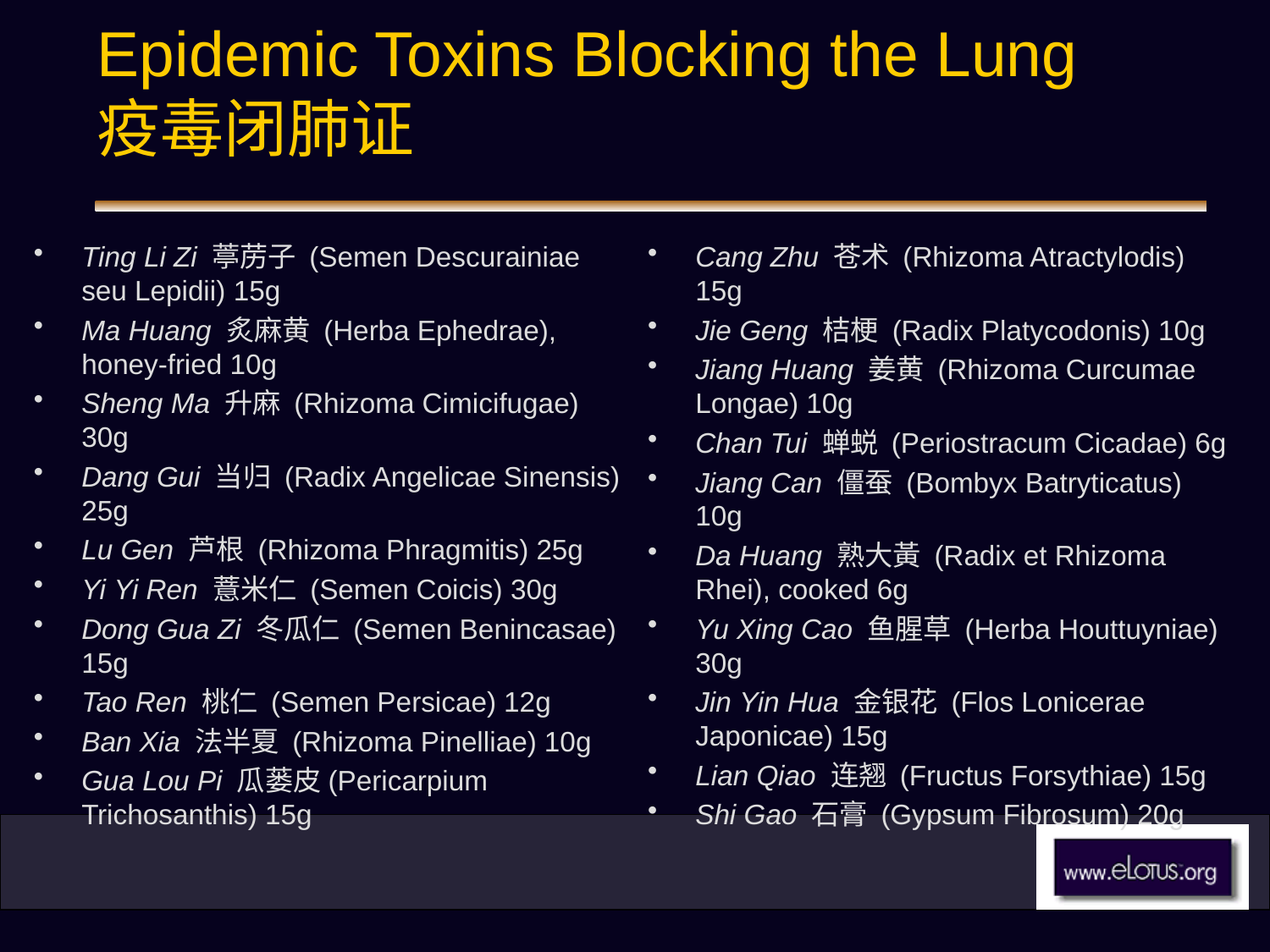

# Epidemic Toxins Blocking the Lung 疫毒闭肺证
Ting Li Zi 葶苈子 (Semen Descurainiae seu Lepidii) 15g
Ma Huang 炙麻黄 (Herba Ephedrae), honey-fried 10g
Sheng Ma 升麻 (Rhizoma Cimicifugae) 30g
Dang Gui 当归 (Radix Angelicae Sinensis) 25g
Lu Gen 芦根 (Rhizoma Phragmitis) 25g
Yi Yi Ren 薏米仁 (Semen Coicis) 30g
Dong Gua Zi 冬瓜仁 (Semen Benincasae) 15g
Tao Ren 桃仁 (Semen Persicae) 12g
Ban Xia 法半夏 (Rhizoma Pinelliae) 10g
Gua Lou Pi 瓜蒌皮(Pericarpium Trichosanthis) 15g

Cang Zhu 苍术 (Rhizoma Atractylodis) 15g
Jie Geng 桔梗 (Radix Platycodonis) 10g
Jiang Huang 姜黄 (Rhizoma Curcumae Longae) 10g
Chan Tui 蝉蜕 (Periostracum Cicadae) 6g
Jiang Can 僵蚕 (Bombyx Batryticatus) 10g
Da Huang 熟大黃 (Radix et Rhizoma Rhei), cooked 6g
Yu Xing Cao 鱼腥草 (Herba Houttuyniae) 30g
Jin Yin Hua 金银花 (Flos Lonicerae Japonicae) 15g
Lian Qiao 连翘 (Fructus Forsythiae) 15g
Shi Gao 石膏 (Gypsum Fibrosum) 20g